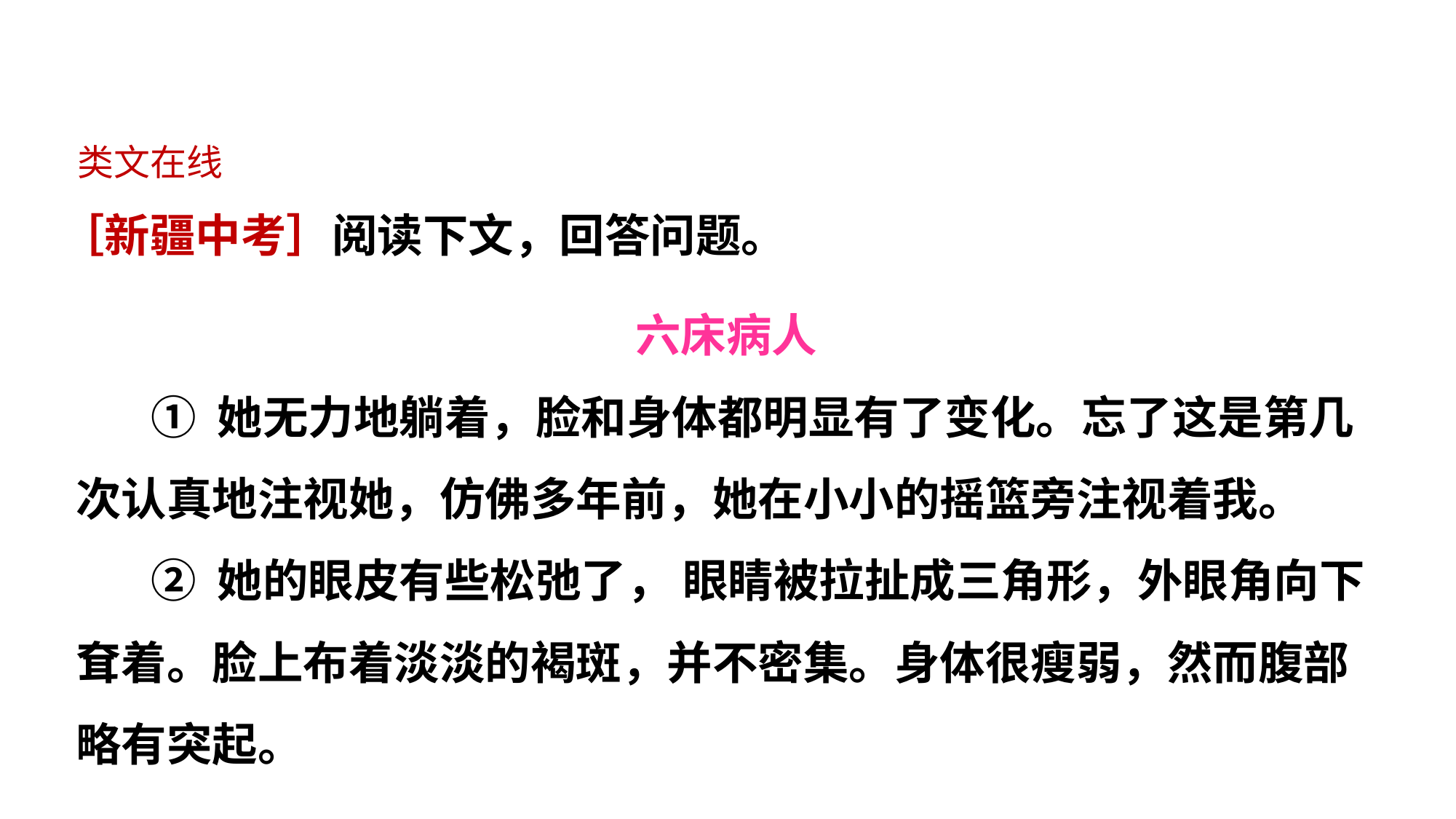

类文在线
［新疆中考］阅读下文，回答问题。
六床病人
① 她无力地躺着，脸和身体都明显有了变化。忘了这是第几次认真地注视她，仿佛多年前，她在小小的摇篮旁注视着我。
② 她的眼皮有些松弛了， 眼睛被拉扯成三角形，外眼角向下耷着。脸上布着淡淡的褐斑，并不密集。身体很瘦弱，然而腹部略有突起。